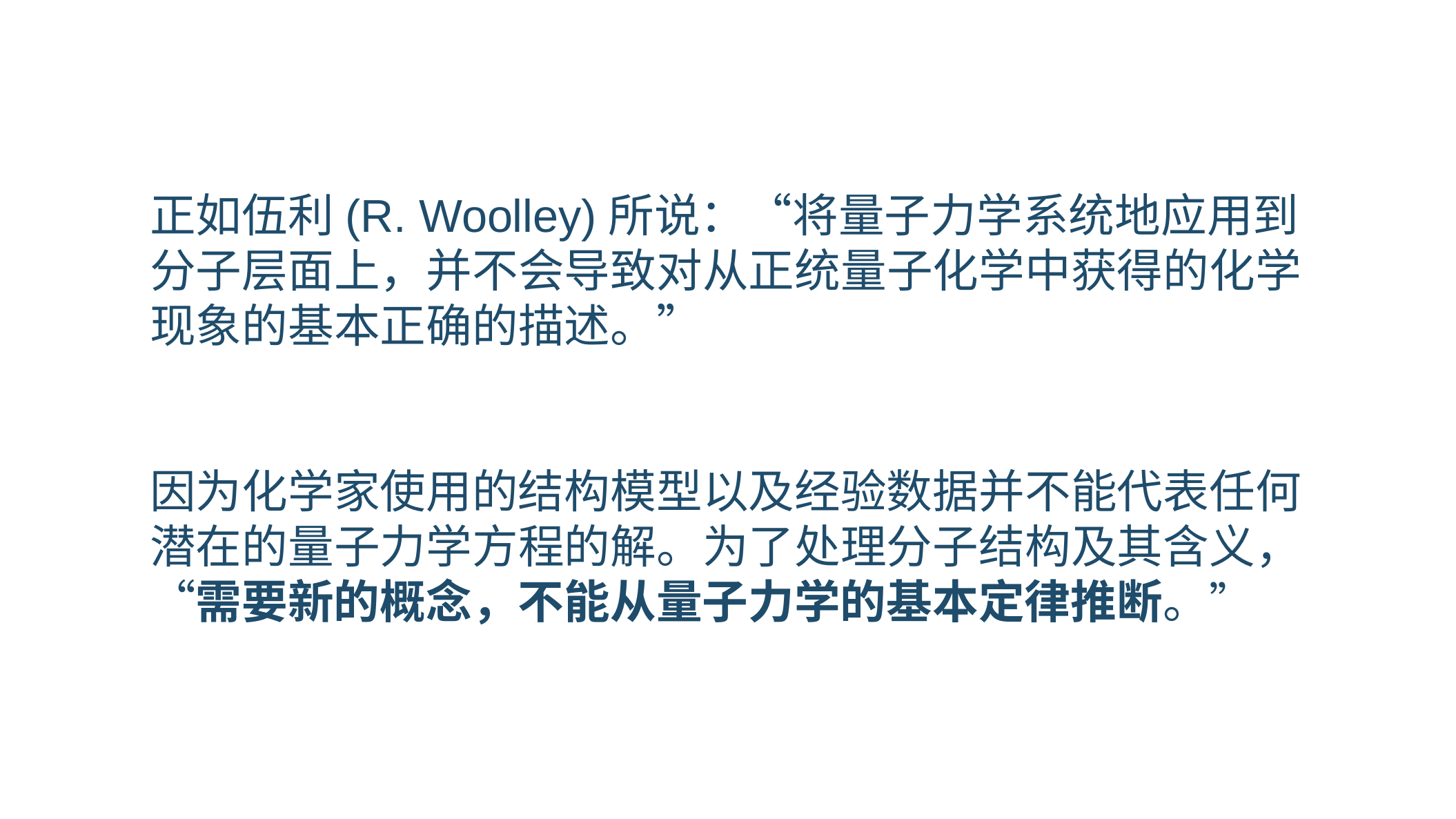

正如伍利(R. Woolley)所说：“将量子力学系统地应用到分子层面上，并不会导致对从正统量子化学中获得的化学现象的基本正确的描述。”

因为化学家使用的结构模型以及经验数据并不能代表任何潜在的量子力学方程的解。为了处理分子结构及其含义，“需要新的概念，不能从量子力学的基本定律推断。”